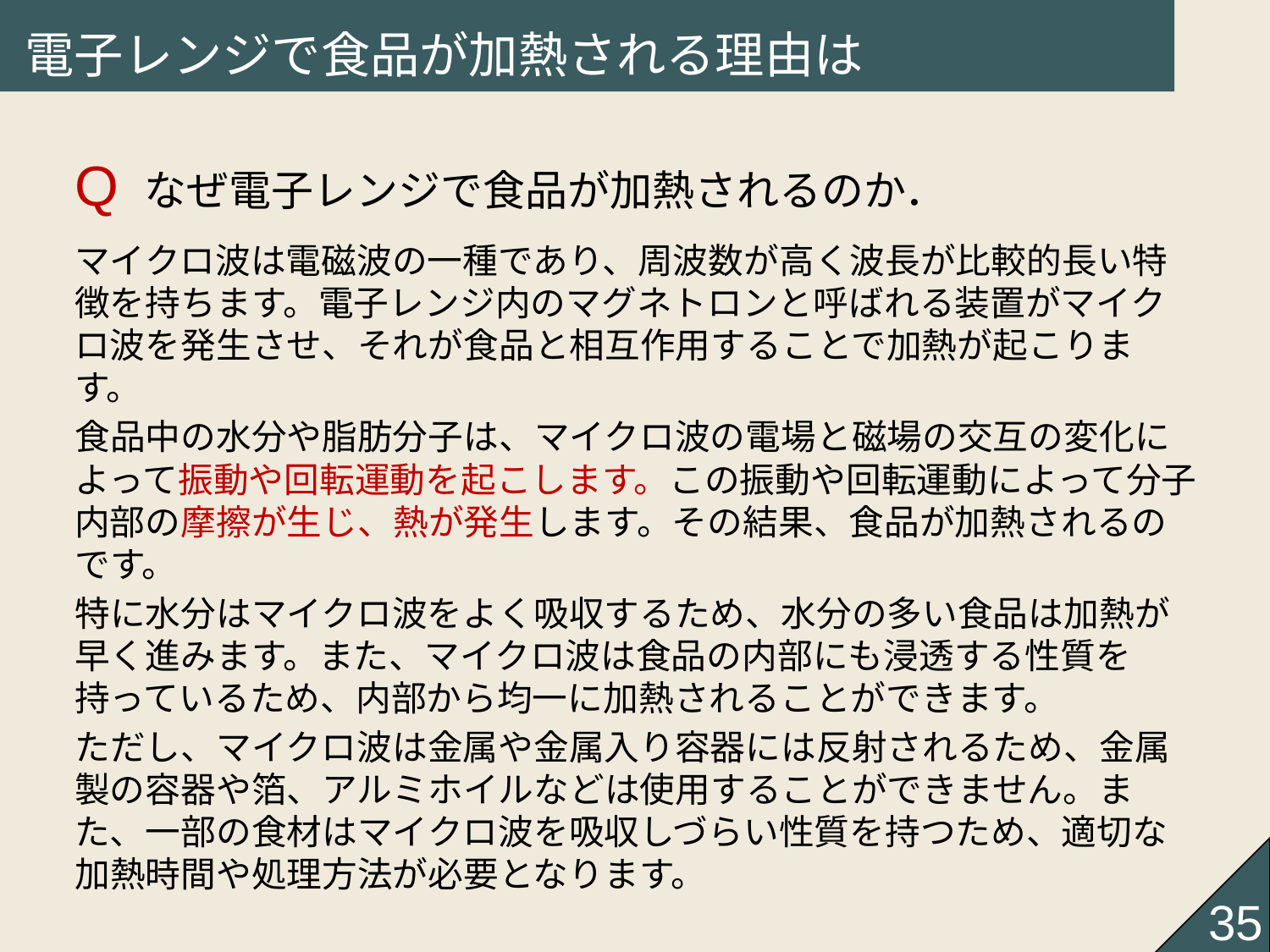

# 電子レンジで食品が加熱される理由は
Q	 なぜ電子レンジで食品が加熱されるのか．
マイクロ波は電磁波の一種であり、周波数が高く波長が比較的長い特徴を持ちます。電子レンジ内のマグネトロンと呼ばれる装置がマイクロ波を発生させ、それが食品と相互作用することで加熱が起こります。
食品中の水分や脂肪分子は、マイクロ波の電場と磁場の交互の変化によって振動や回転運動を起こします。この振動や回転運動によって分子内部の摩擦が生じ、熱が発生します。その結果、食品が加熱されるのです。
特に水分はマイクロ波をよく吸収するため、水分の多い食品は加熱が早く進みます。また、マイクロ波は食品の内部にも浸透する性質を持っているため、内部から均一に加熱されることができます。
ただし、マイクロ波は金属や金属入り容器には反射されるため、金属製の容器や箔、アルミホイルなどは使用することができません。また、一部の食材はマイクロ波を吸収しづらい性質を持つため、適切な加熱時間や処理方法が必要となります。